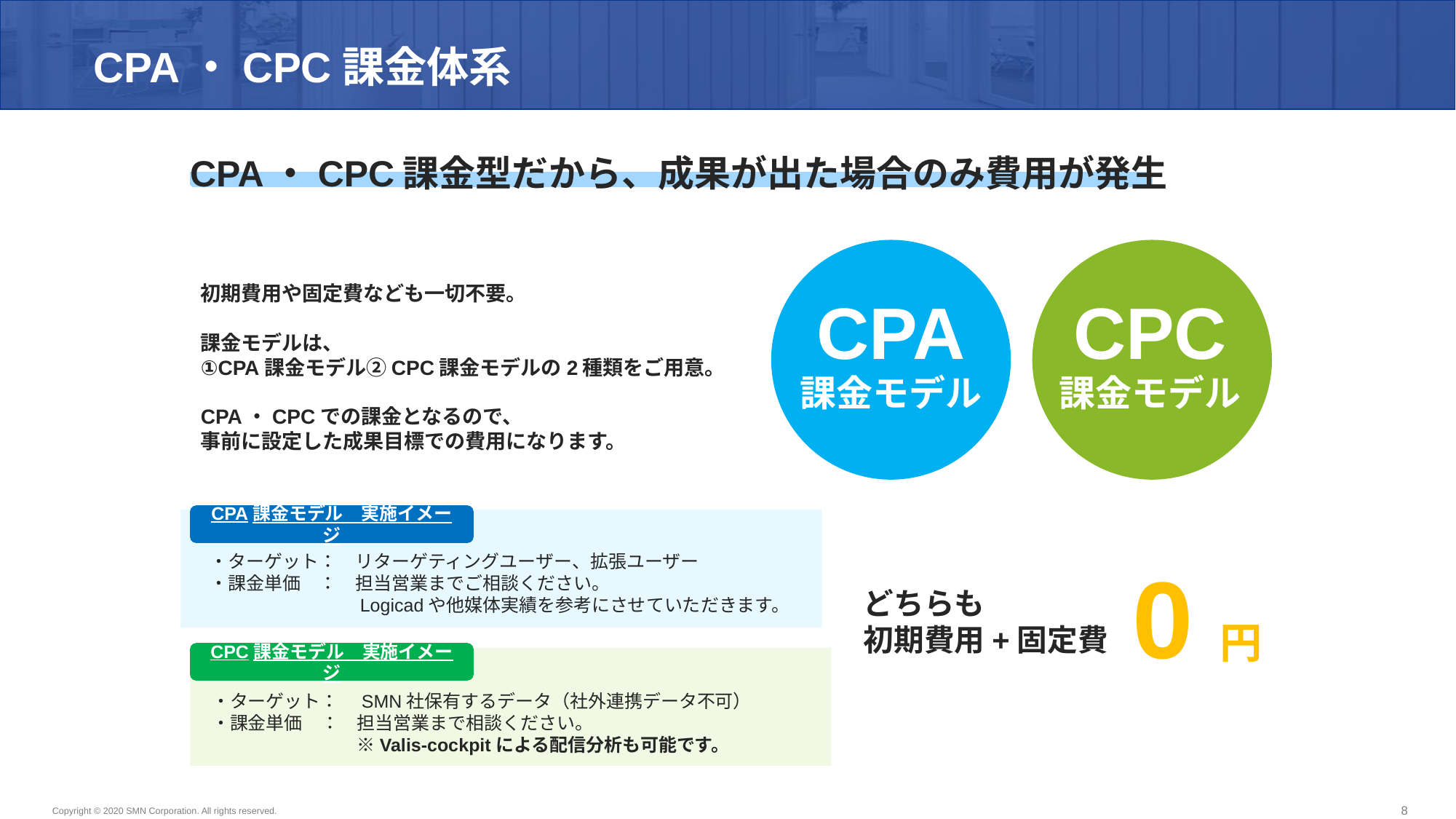

# CPA・CPC課金体系
CPA・CPC課金型だから、成果が出た場合のみ費用が発生

CPA
課金モデル

CPC
課金モデル
初期費用や固定費なども一切不要。

課金モデルは、
①CPA課金モデル②CPC課金モデルの2種類をご用意。

CPA・CPCでの課金となるので、
事前に設定した成果目標での費用になります。
CPA課金モデル　実施イメージ

・ターゲット：　リターゲティングユーザー、拡張ユーザー
・課金単価	：　担当営業までご相談ください。
　　　　　　　　Logicadや他媒体実績を参考にさせていただきます。
　　どちらも
　　初期費用+固定費
0円
CPC課金モデル　実施イメージ

・ターゲット：　SMN社保有するデータ（社外連携データ不可）
・課金単価	：　担当営業まで相談ください。
　　　　　　　　※Valis-cockpitによる配信分析も可能です。